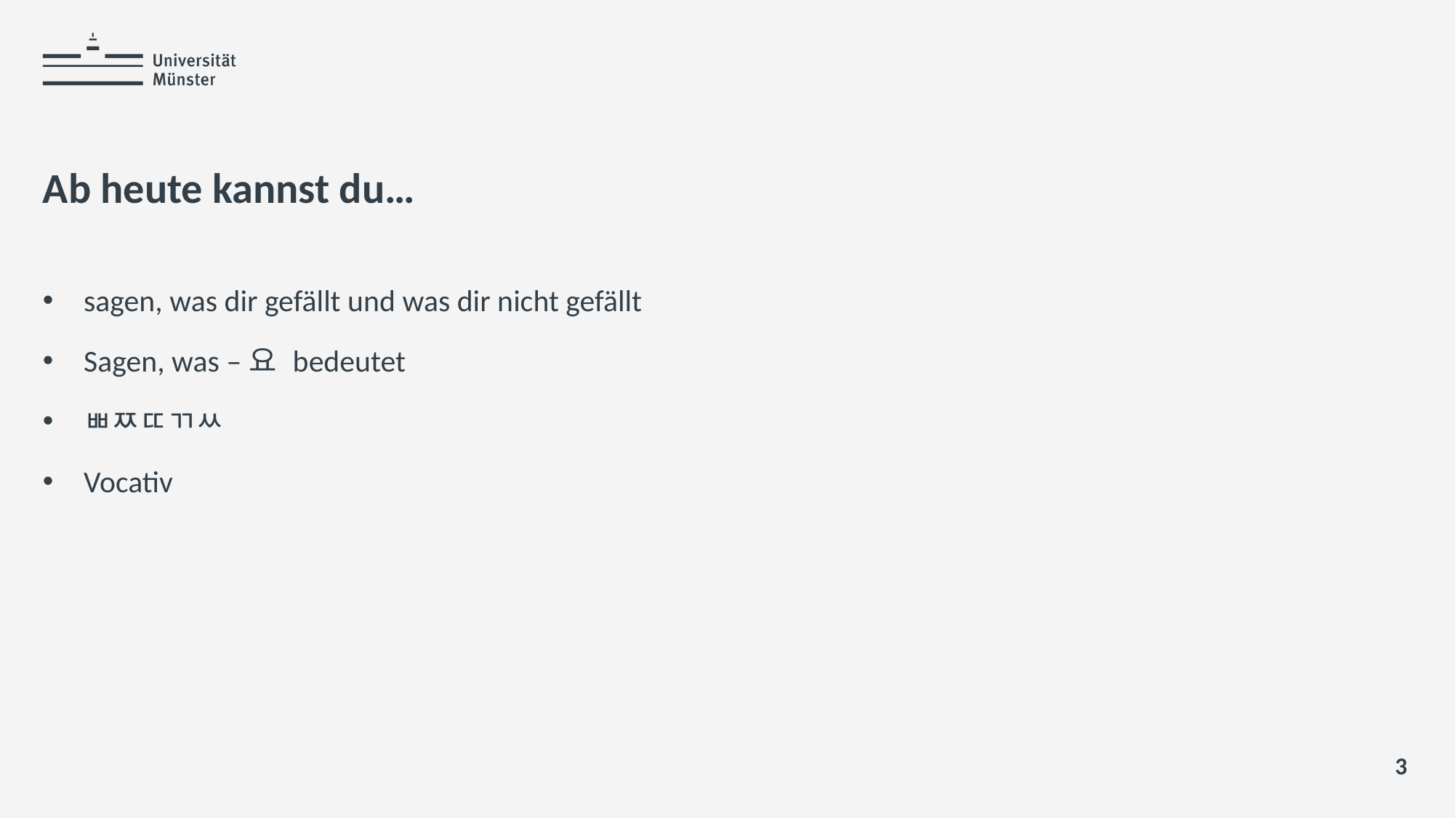

# Ab heute kannst du…
sagen, was dir gefällt und was dir nicht gefällt
Sagen, was –요 bedeutet
ㅃㅉㄸㄲㅆ
Vocativ

3